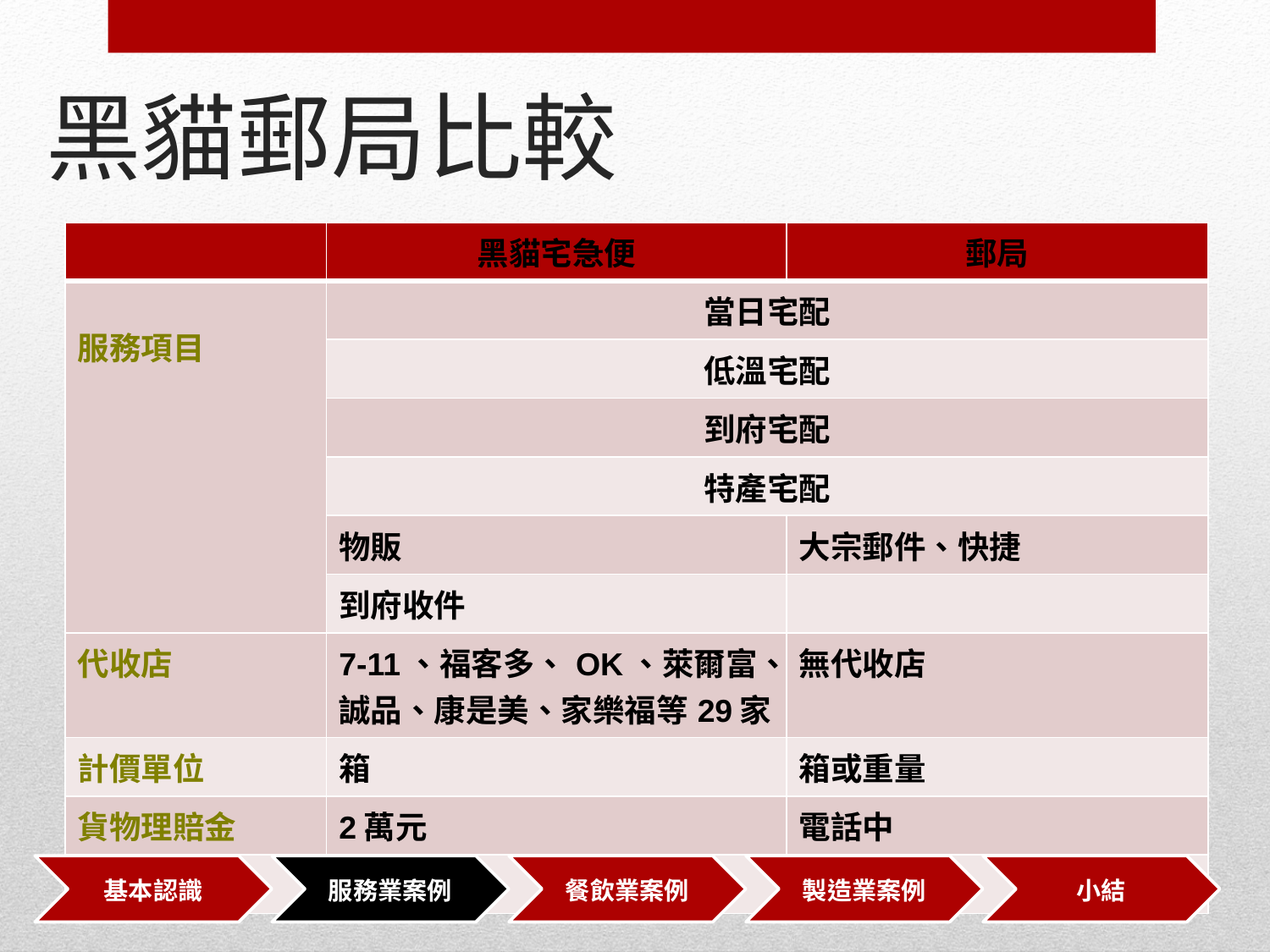

# 黑貓郵局比較
|  | 黑貓宅急便 | 郵局 |
| --- | --- | --- |
| 服務項目 | 當日宅配 |  |
|  | 低溫宅配 |  |
|  | 到府宅配 |  |
|  | 特產宅配 |  |
|  | 物販 | 大宗郵件、快捷 |
|  | 到府收件 |  |
| 代收店 | 7-11、福客多、OK、萊爾富、誠品、康是美、家樂福等29家 | 無代收店 |
| 計價單位 | 箱 | 箱或重量 |
| 貨物理賠金 | 2萬元 | 電話中 |
| 時段指定 | 可 | 可 |
基本認識
服務業案例
餐飲業案例
製造業案例
小結